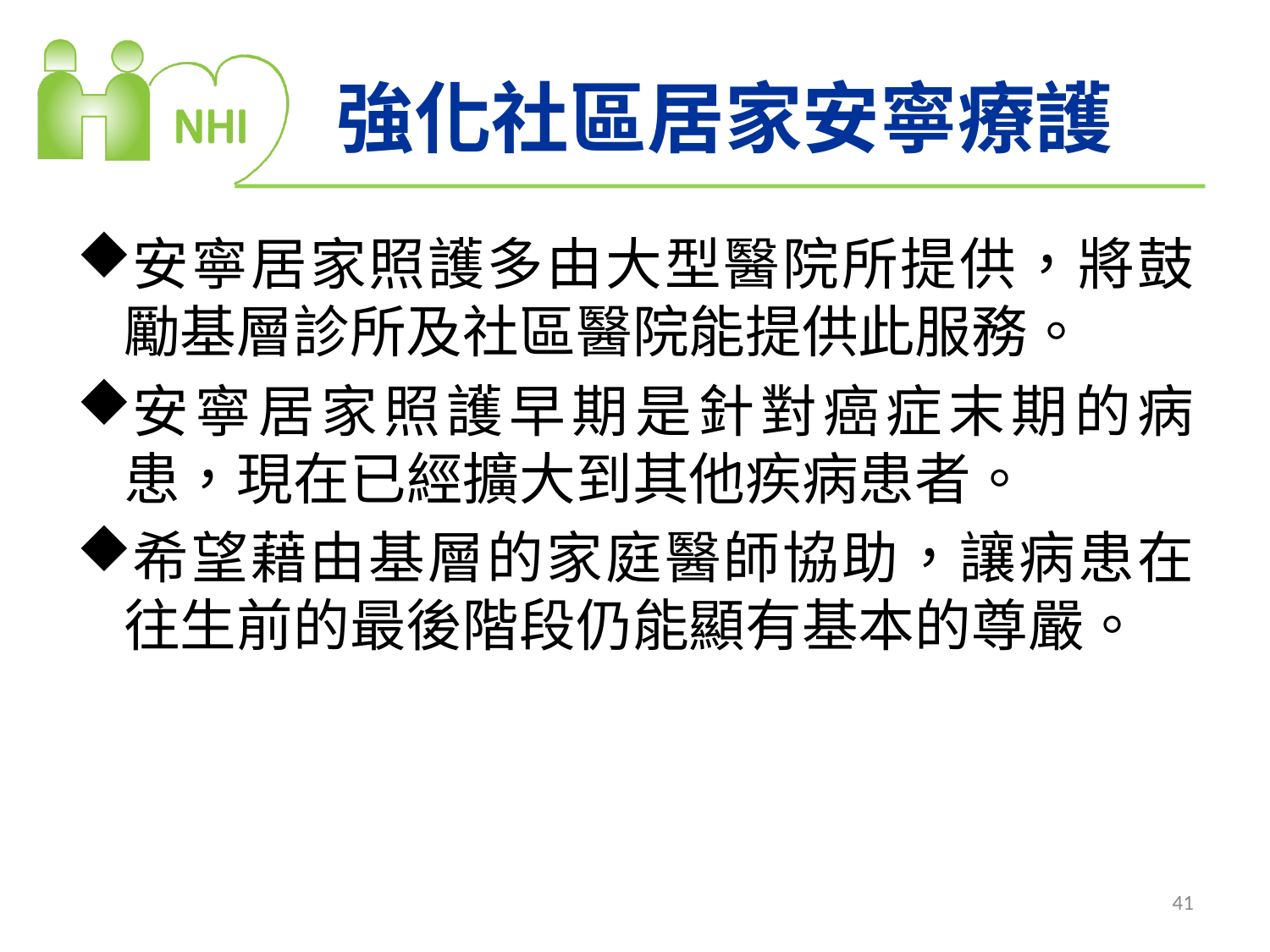

強化社區居家安寧療護
安寧居家照護多由大型醫院所提供，將鼓勵基層診所及社區醫院能提供此服務。
安寧居家照護早期是針對癌症末期的病患，現在已經擴大到其他疾病患者。
希望藉由基層的家庭醫師協助，讓病患在往生前的最後階段仍能顯有基本的尊嚴。
41